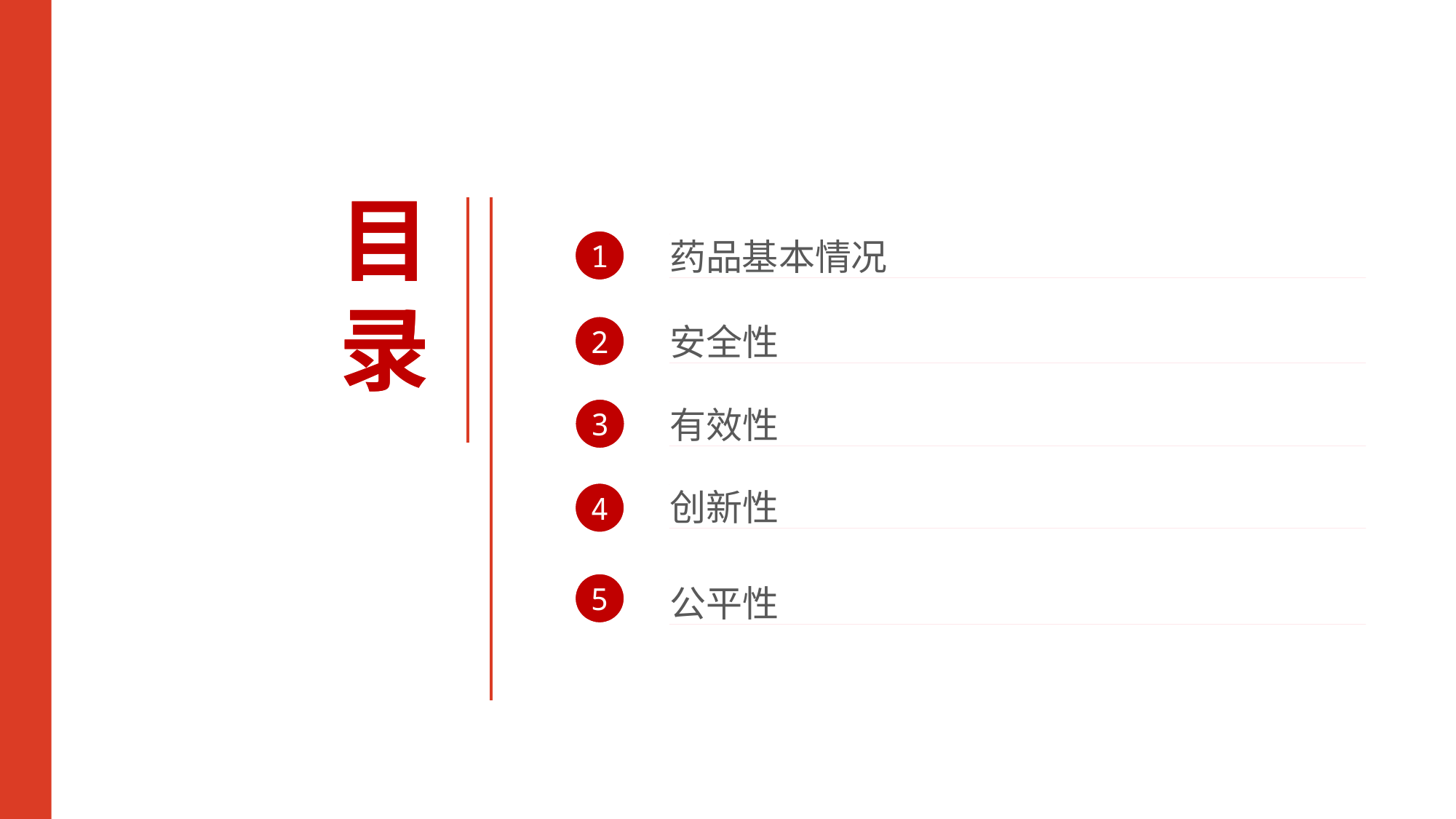

目
录
1
药品基本情况
2
安全性
3
有效性
4
创新性
5
公平性